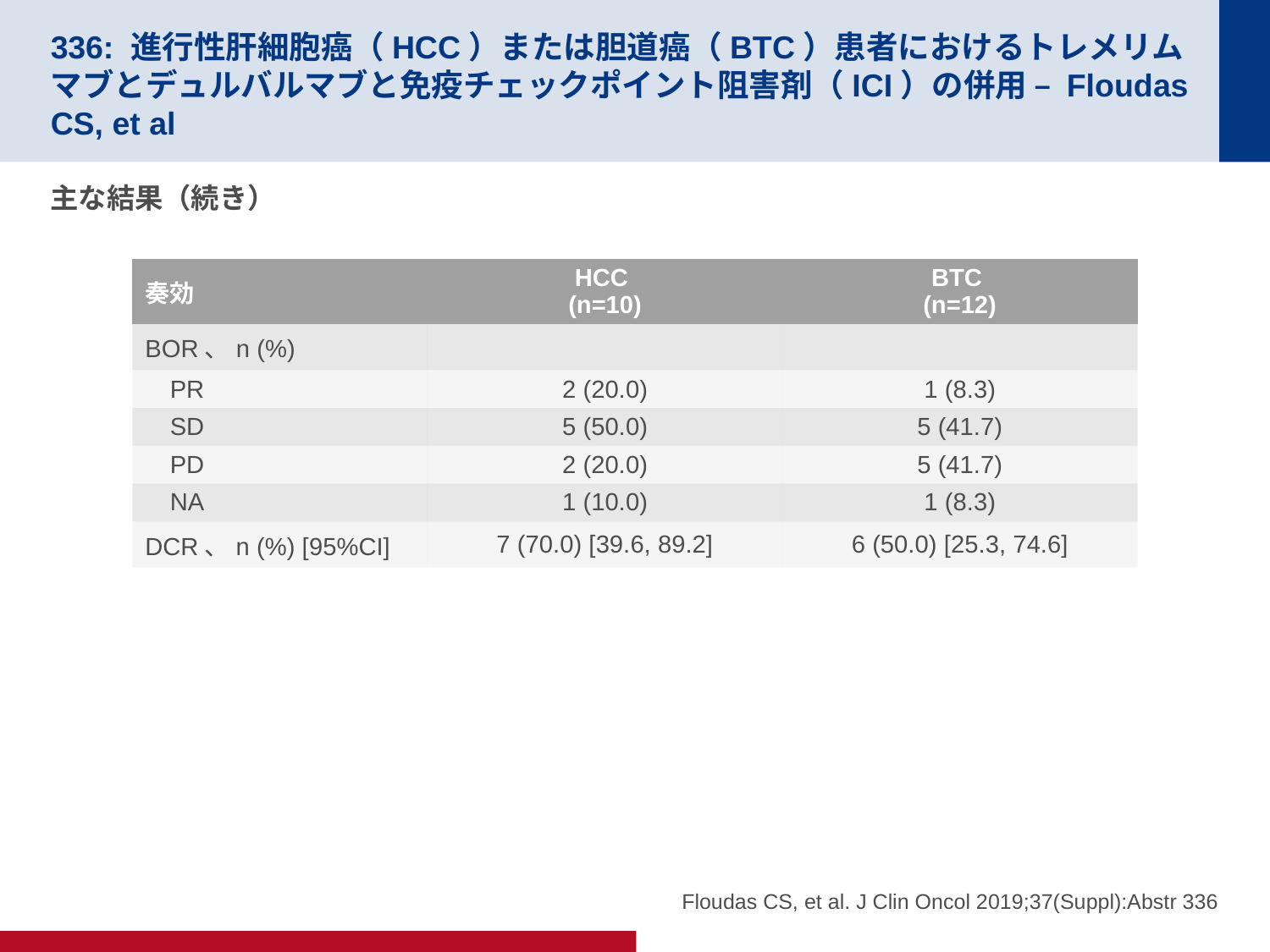

# 336: 進行性肝細胞癌（HCC）または胆道癌（BTC）患者におけるトレメリムマブとデュルバルマブと免疫チェックポイント阻害剤（ICI）の併用 – Floudas CS, et al
主な結果（続き）

| 奏効 | HCC (n=10) | BTC (n=12) |
| --- | --- | --- |
| BOR、n (%) |  |  |
| PR | 2 (20.0) | 1 (8.3) |
| SD | 5 (50.0) | 5 (41.7) |
| PD | 2 (20.0) | 5 (41.7) |
| NA | 1 (10.0) | 1 (8.3) |
| DCR、n (%) [95%CI] | 7 (70.0) [39.6, 89.2] | 6 (50.0) [25.3, 74.6] |
Floudas CS, et al. J Clin Oncol 2019;37(Suppl):Abstr 336